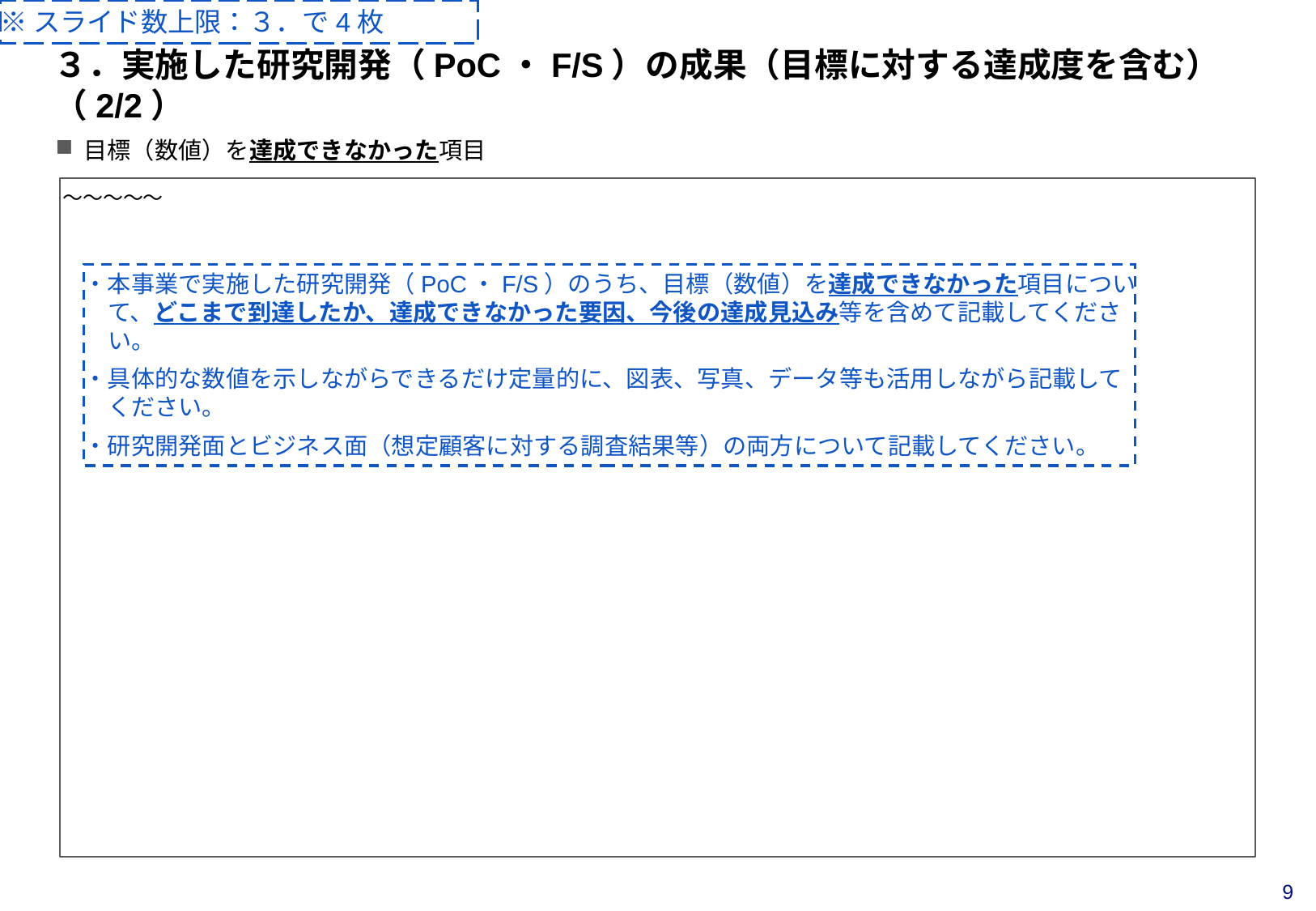

※スライド数上限：３．で4枚
# ３．実施した研究開発（PoC・F/S）の成果（目標に対する達成度を含む） （2/2）
目標（数値）を達成できなかった項目
～～～～～
・本事業で実施した研究開発（PoC・F/S）のうち、目標（数値）を達成できなかった項目について、どこまで到達したか、達成できなかった要因、今後の達成見込み等を含めて記載してください。
・具体的な数値を示しながらできるだけ定量的に、図表、写真、データ等も活用しながら記載してください。
・研究開発面とビジネス面（想定顧客に対する調査結果等）の両方について記載してください。